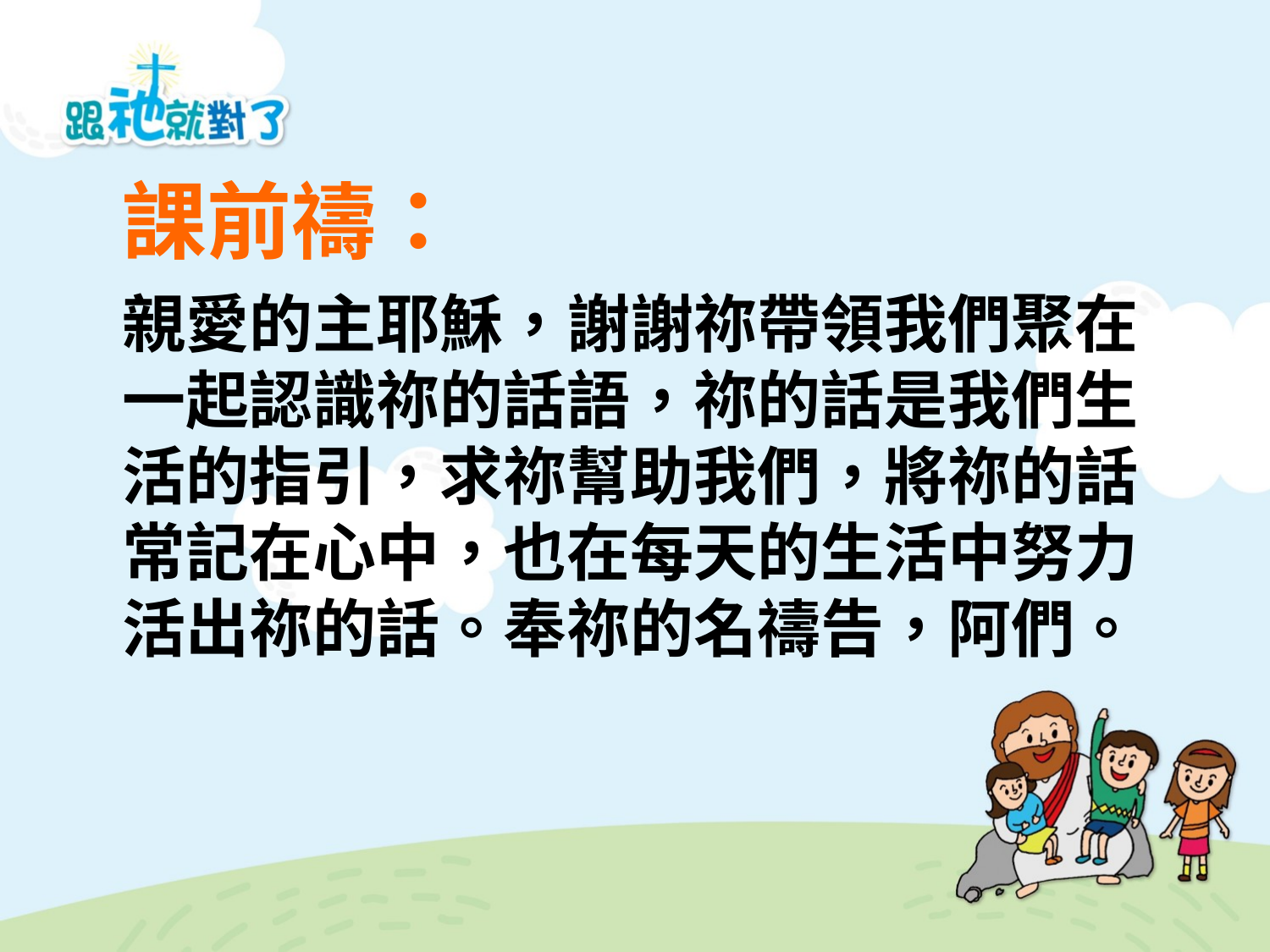

課前禱：
親愛的主耶穌，謝謝祢帶領我們聚在一起認識祢的話語，祢的話是我們生活的指引，求祢幫助我們，將祢的話常記在心中，也在每天的生活中努力活出祢的話。奉祢的名禱告，阿們。